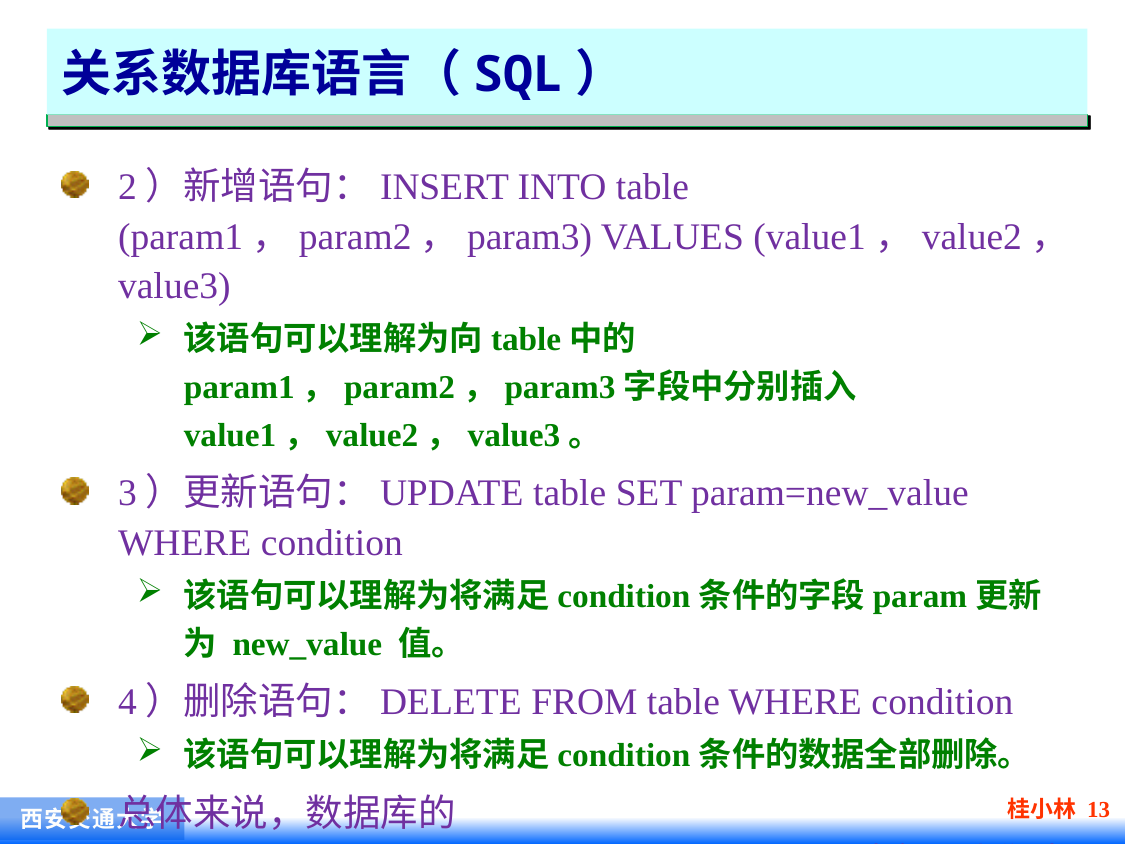

# 关系数据库语言（SQL）
2）新增语句：INSERT INTO table (param1，param2，param3) VALUES (value1，value2，value3)
该语句可以理解为向table中的param1，param2，param3字段中分别插入value1，value2，value3。
3）更新语句：UPDATE table SET param=new_value WHERE condition
该语句可以理解为将满足condition条件的字段param更新为 new_value 值。
4）删除语句：DELETE FROM table WHERE condition
该语句可以理解为将满足condition条件的数据全部删除。
总体来说，数据库的SELECT，INSERT，UPDATE，DELETE对应了我们常用的增、删、改、查四种操作。

桂小林 13